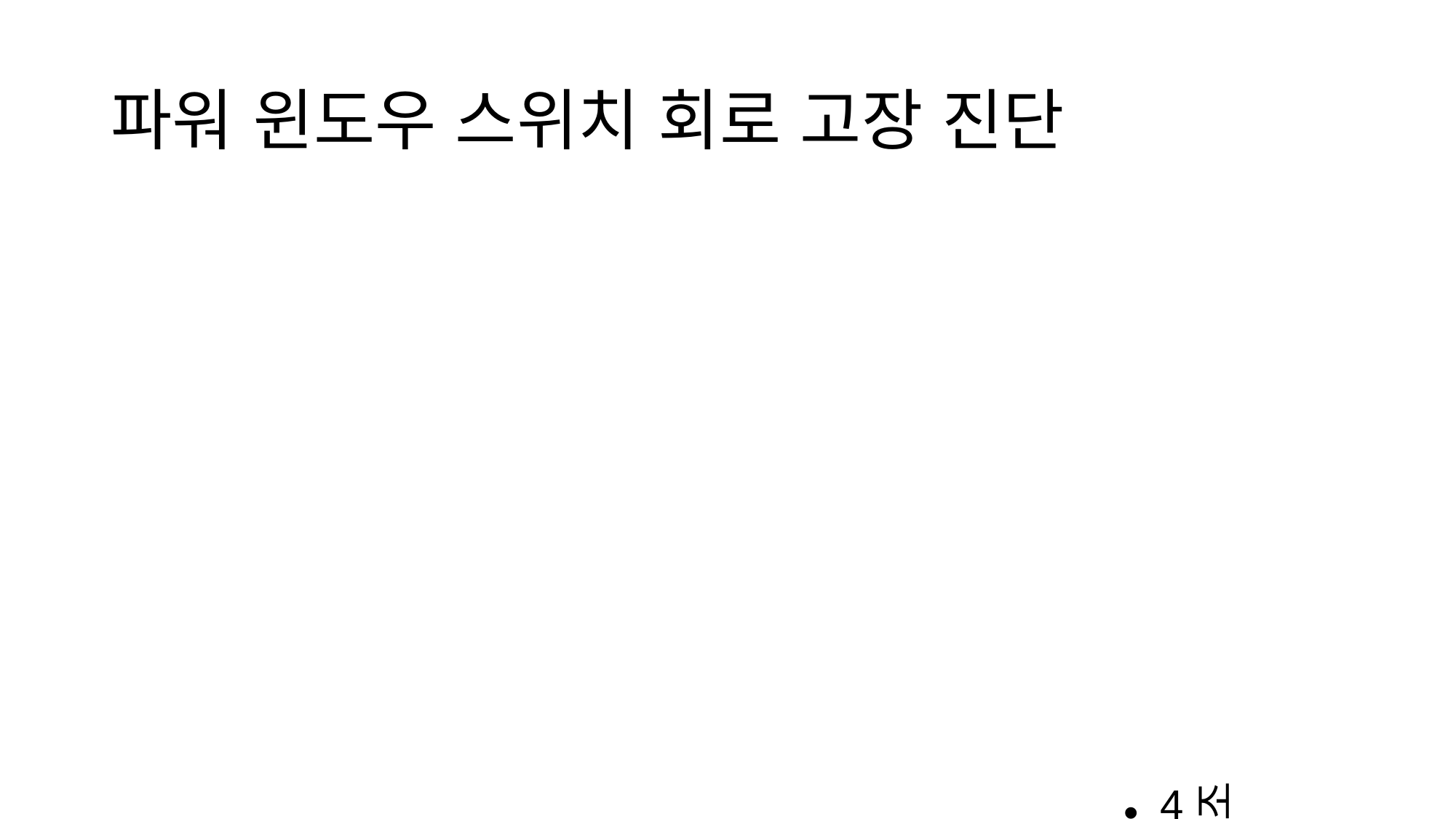

# 파워 윈도우 스위치 회로 고장 진단
4조